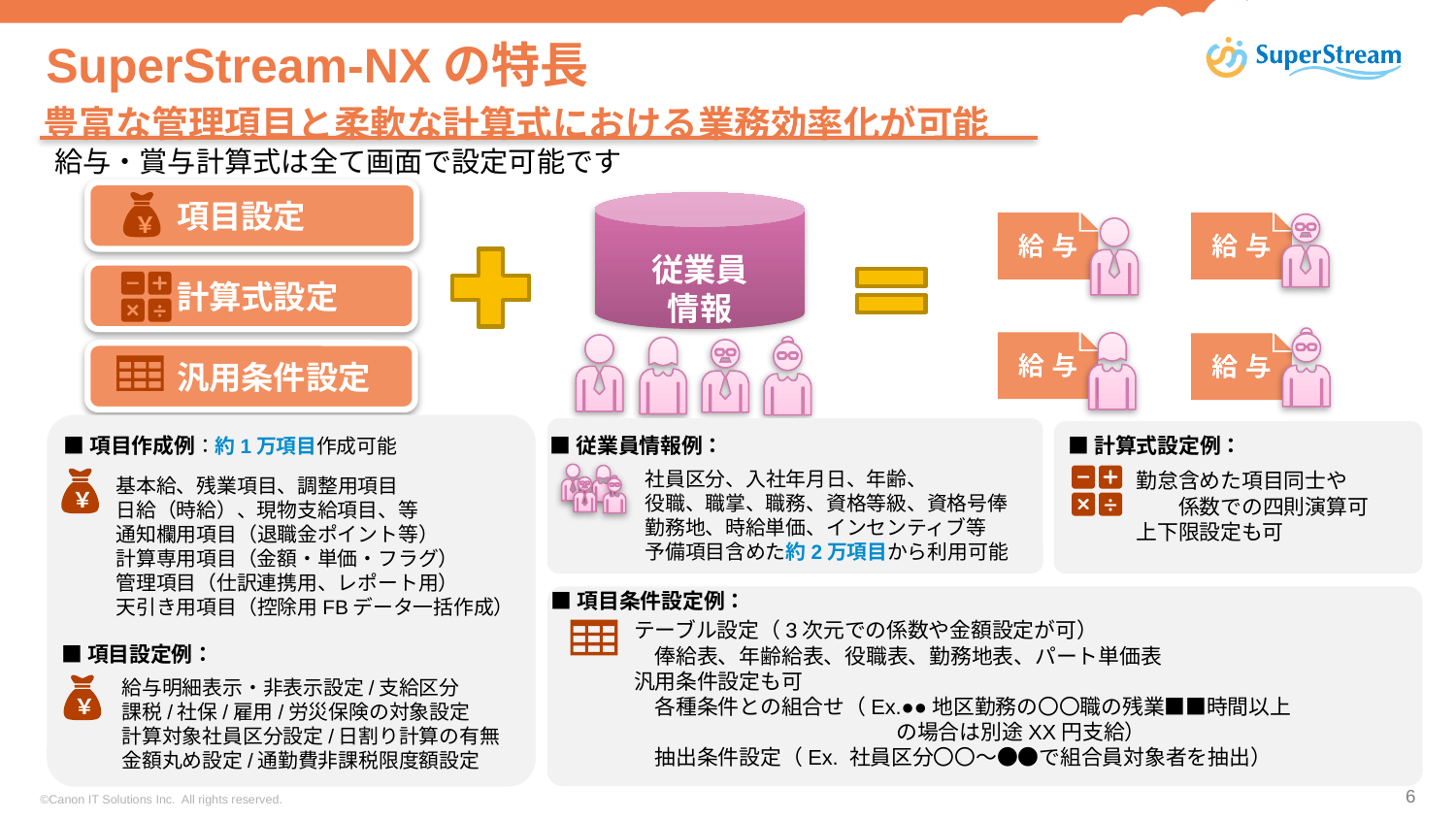

# SuperStream-NXの特長
豊富な管理項目と柔軟な計算式における業務効率化が可能
給与・賞与計算式は全て画面で設定可能です
　　 項目設定

￥

従業員
情報

　　 計算式設定

　　 汎用条件設定

■項目作成例：約1万項目作成可能

■計算式設定例：
■従業員情報例：
社員区分、入社年月日、年齢、
役職、職掌、職務、資格等級、資格号俸
勤務地、時給単価、インセンティブ等
予備項目含めた約2万項目から利用可能
勤怠含めた項目同士や
　　係数での四則演算可
上下限設定も可

基本給、残業項目、調整用項目
日給（時給）、現物支給項目、等
通知欄用項目（退職金ポイント等）
計算専用項目（金額・単価・フラグ）
管理項目（仕訳連携用、レポート用）
天引き用項目（控除用FBデータ一括作成）

￥
■項目条件設定例：

テーブル設定（3次元での係数や金額設定が可）
　俸給表、年齢給表、役職表、勤務地表、パート単価表
汎用条件設定も可
　各種条件との組合せ（Ex.●●地区勤務の〇〇職の残業■■時間以上
　　　　　　　　　　　　  の場合は別途XX円支給）
　抽出条件設定（Ex. 社員区分〇〇～●●で組合員対象者を抽出）

■項目設定例：
給与明細表示・非表示設定/支給区分
課税/社保/雇用/労災保険の対象設定
計算対象社員区分設定/日割り計算の有無
金額丸め設定/通勤費非課税限度額設定

￥
©Canon IT Solutions Inc.  All rights reserved.
6